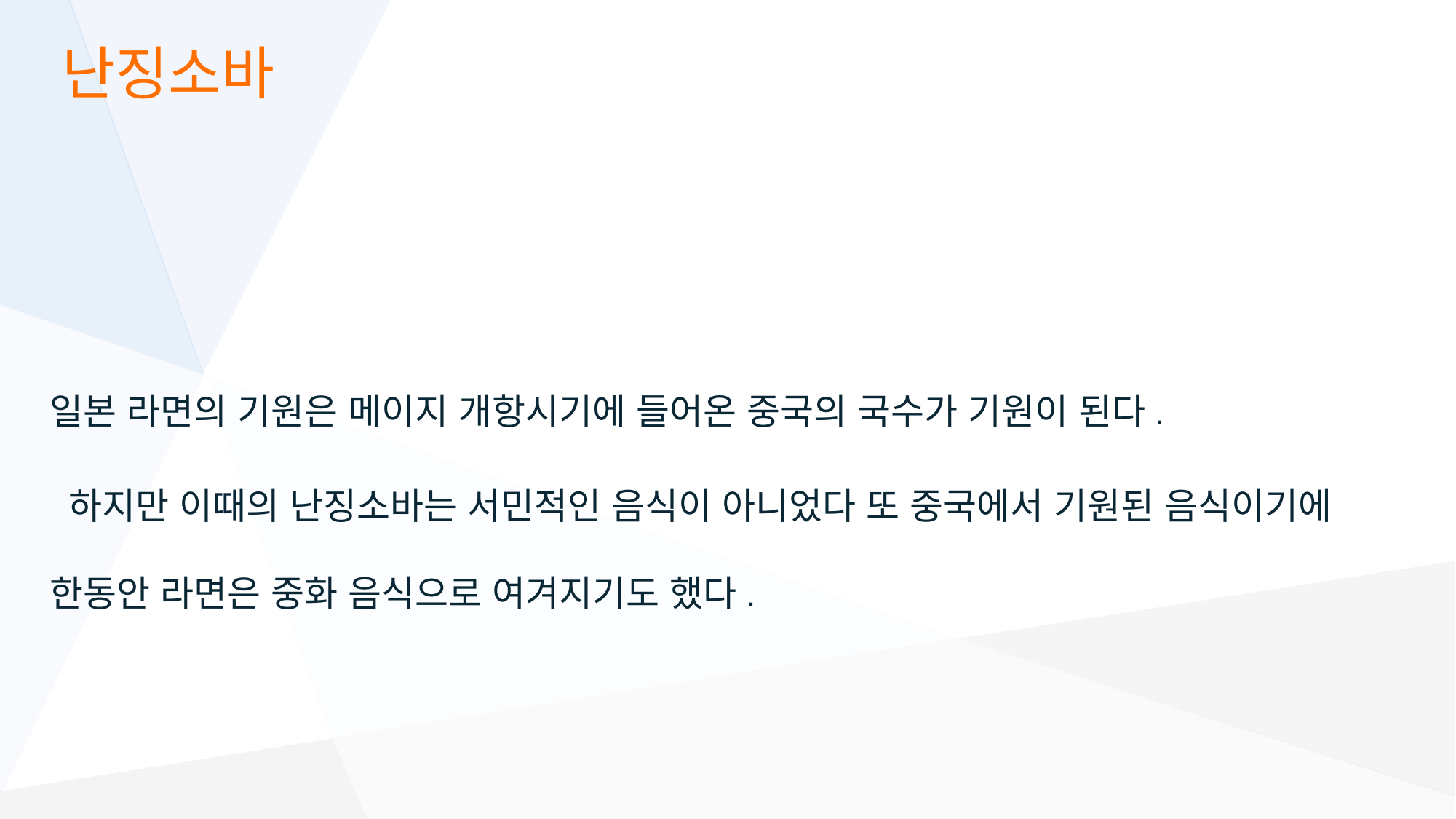

# 난징소바
일본 라면의 기원은 메이지 개항시기에 들어온 중국의 국수가 기원이 된다.
 하지만 이때의 난징소바는 서민적인 음식이 아니었다 또 중국에서 기원된 음식이기에  한동안 라면은 중화 음식으로 여겨지기도 했다.